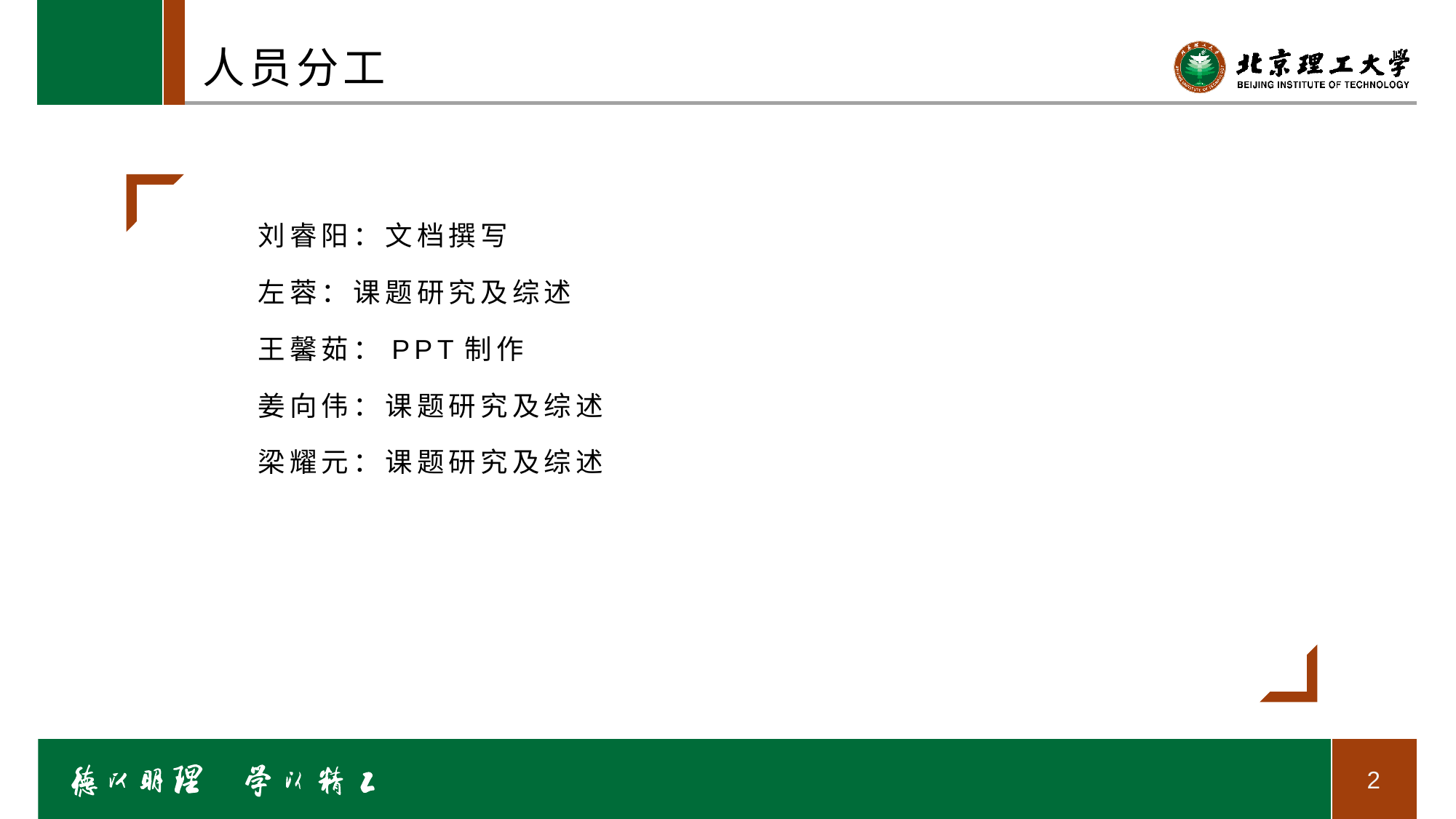

# 人员分工

刘睿阳：文档撰写
左蓉：课题研究及综述
王馨茹：PPT制作
姜向伟：课题研究及综述
梁耀元：课题研究及综述